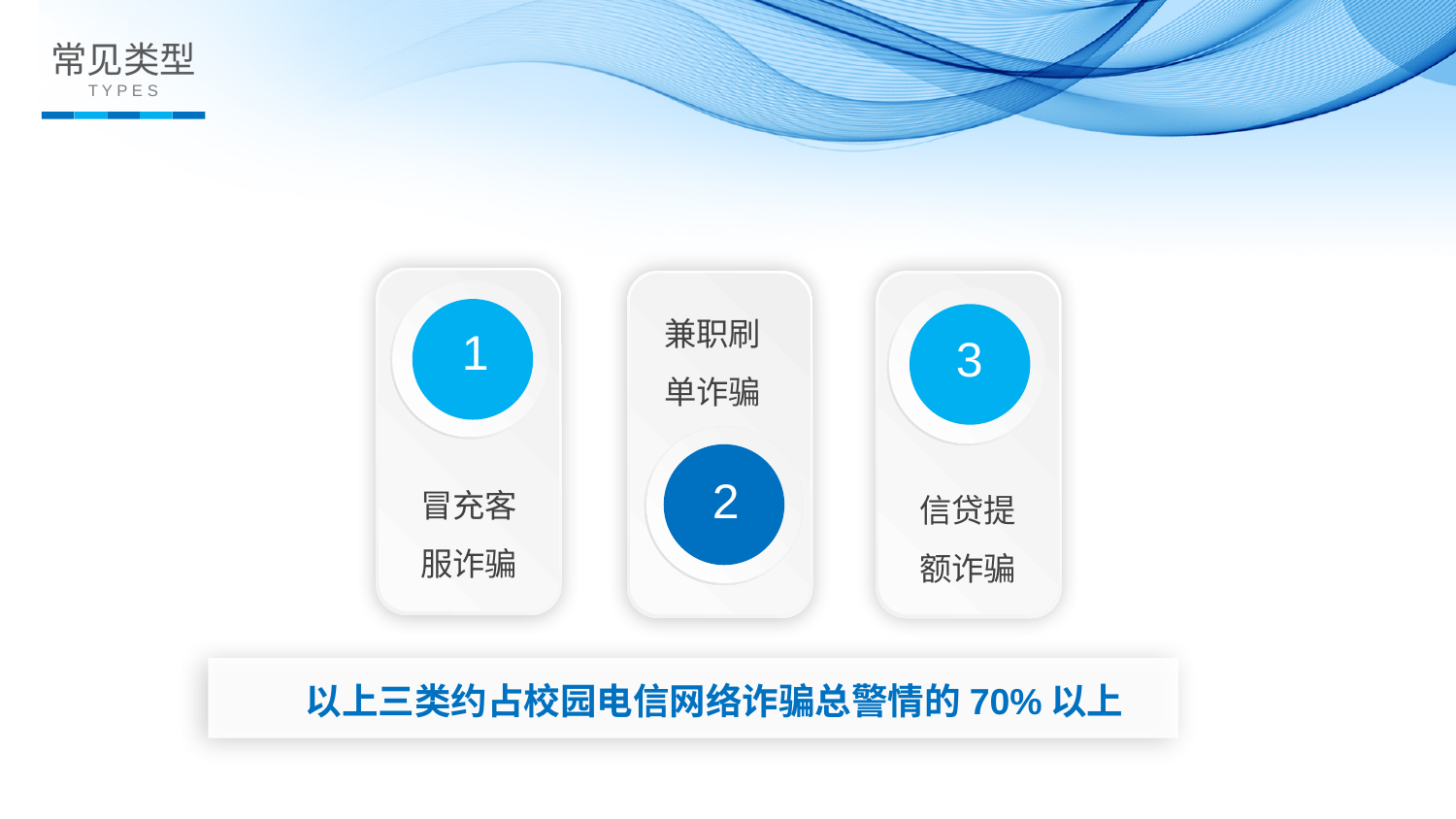

常见类型
T Y P E S

兼职刷单诈骗

1

3

2
冒充客服诈骗

信贷提额诈骗

以上三类约占校园电信网络诈骗总警情的70%以上